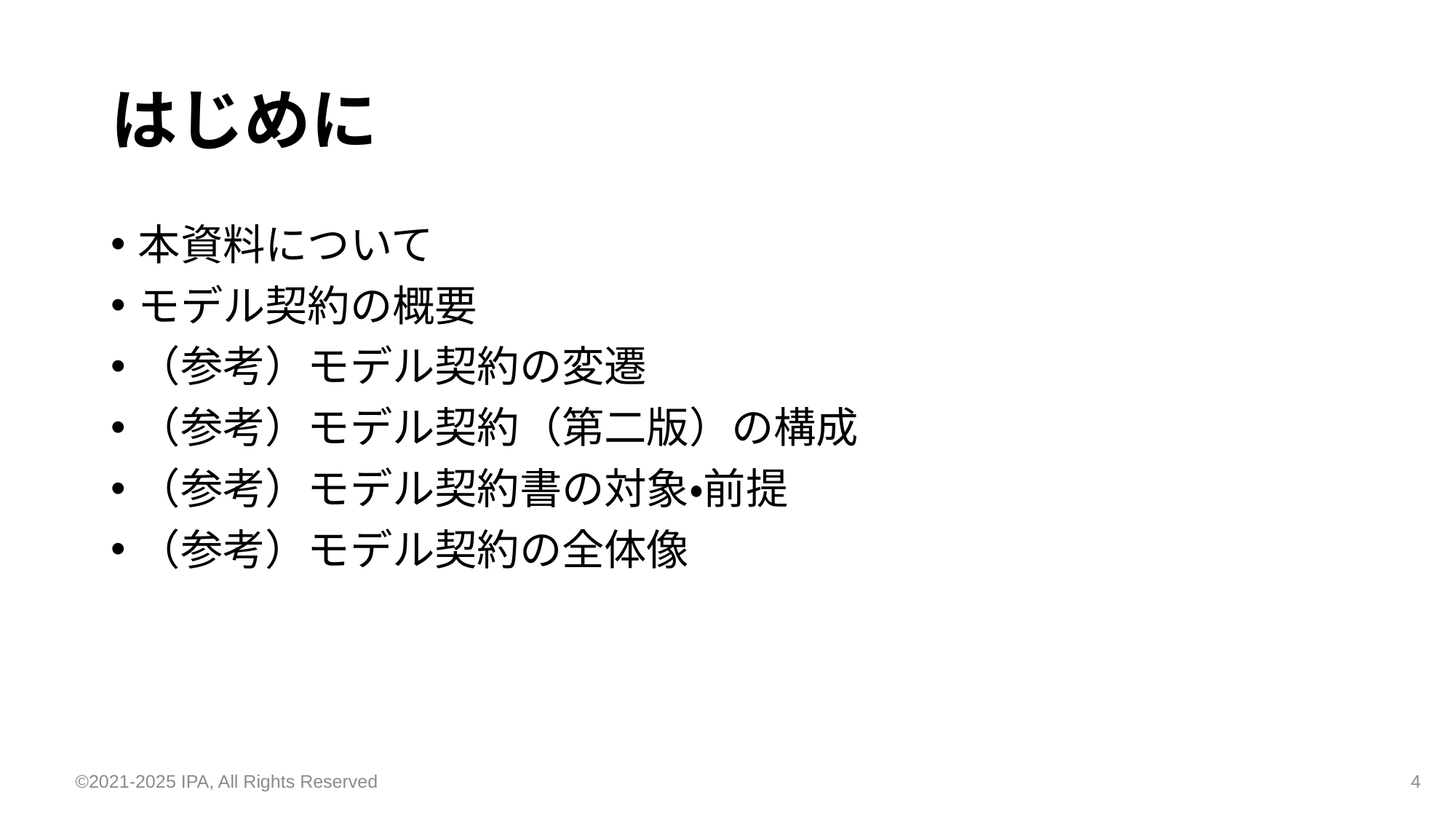

# はじめに
本資料について
モデル契約の概要
（参考）モデル契約の変遷
（参考）モデル契約（第二版）の構成
（参考）モデル契約書の対象・前提
（参考）モデル契約の全体像

©2021-2025 IPA, All Rights Reserved
4